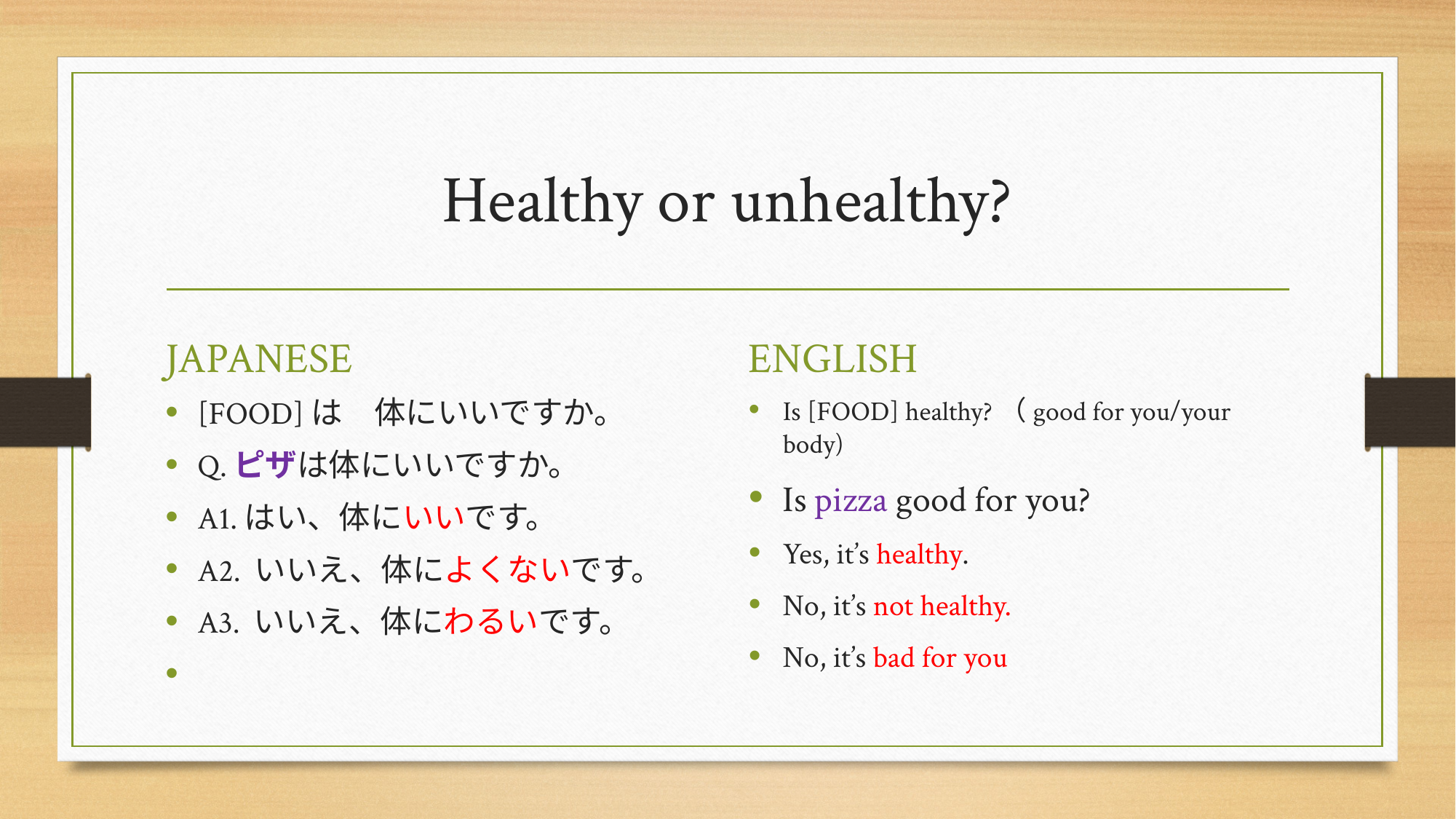

# Healthy or unhealthy?
JAPANESE
ENGLISH
[FOOD]は　体にいいですか。
Q.ピザは体にいいですか。
A1.はい、体にいいです。
A2. いいえ、体によくないです。
A3. いいえ、体にわるいです。

Is [FOOD] healthy?（good for you/your body)
Is pizza good for you?
Yes, it’s healthy.
No, it’s not healthy.
No, it’s bad for you